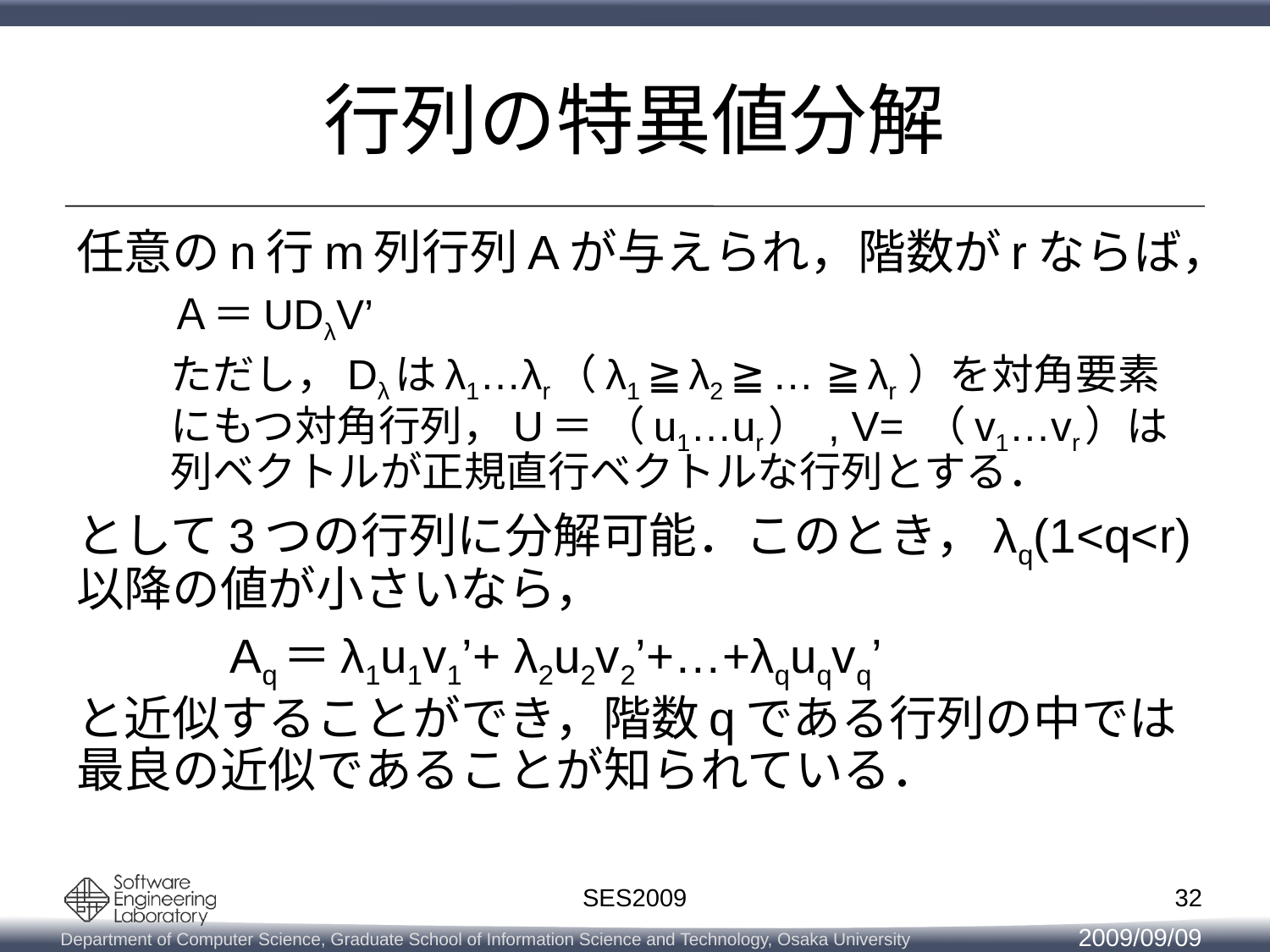

# 行列の特異値分解
任意のn行m列行列Aが与えられ，階数がrならば，
	Ａ＝UDλV’
	ただし，Dλはλ1…λr（λ1 ≧ λ2 ≧ … ≧ λr ）を対角要素にもつ対角行列，U＝ （u1…ur） , V= （v1…vr）は列ベクトルが正規直行ベクトルな行列とする．
として3つの行列に分解可能．このとき，λq(1<q<r)以降の値が小さいなら，
　　　Aq＝λ1u1v1’+ λ2u2v2’+…+λquqvq’
と近似することができ，階数qである行列の中では最良の近似であることが知られている．
32
SES2009
2009/09/09